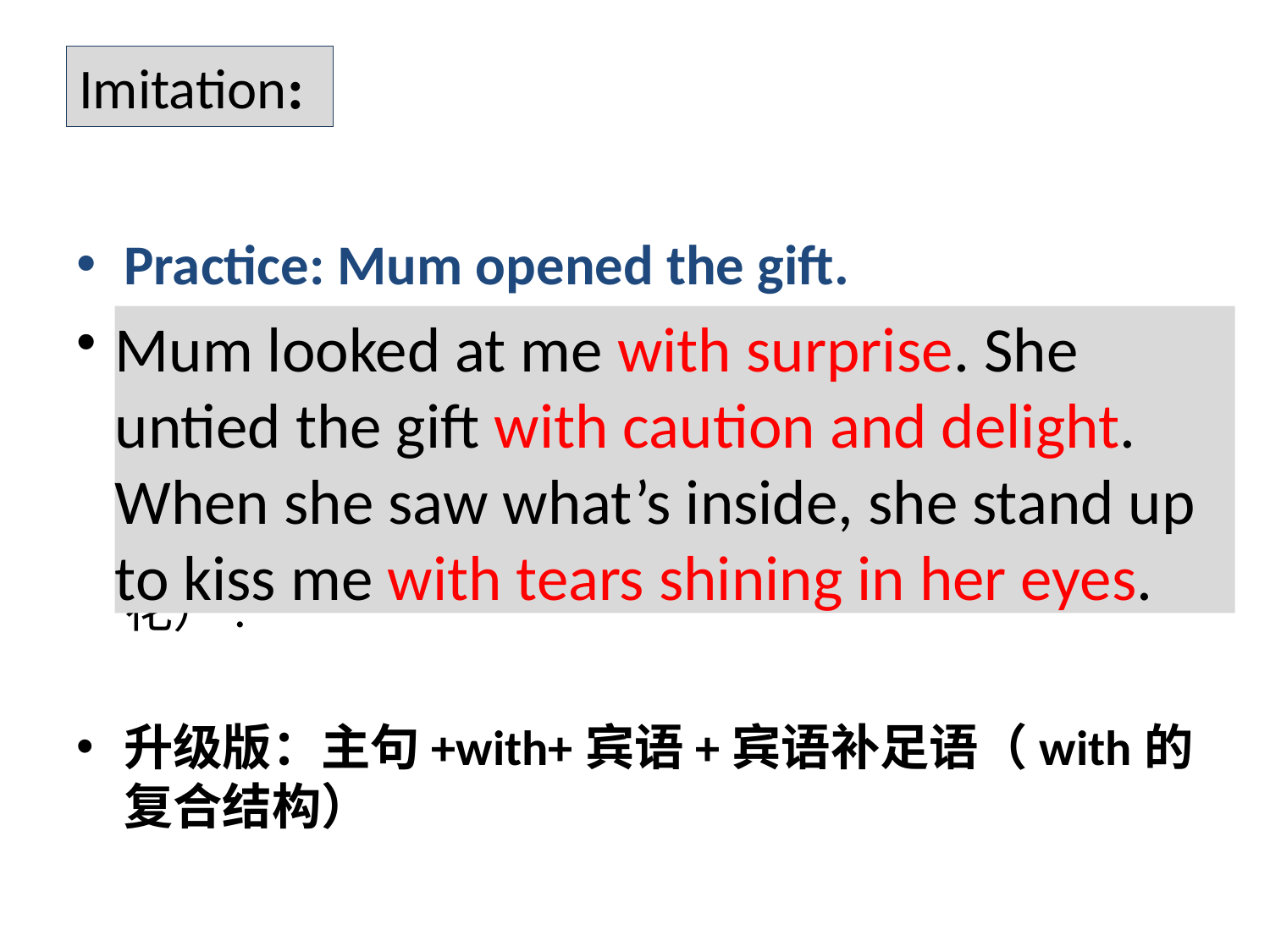

Imitation:
Practice: Mum opened the gift.
Mum looked at me with _______. She untied the gift with _____ and ________. When she saw what’s inside, she stand up to kiss me with __________________（眼里闪烁着泪花）.

升级版：主句+with+宾语+宾语补足语（with的复合结构）

Mum looked at me with surprise. She untied the gift with caution and delight. When she saw what’s inside, she stand up to kiss me with tears shining in her eyes.